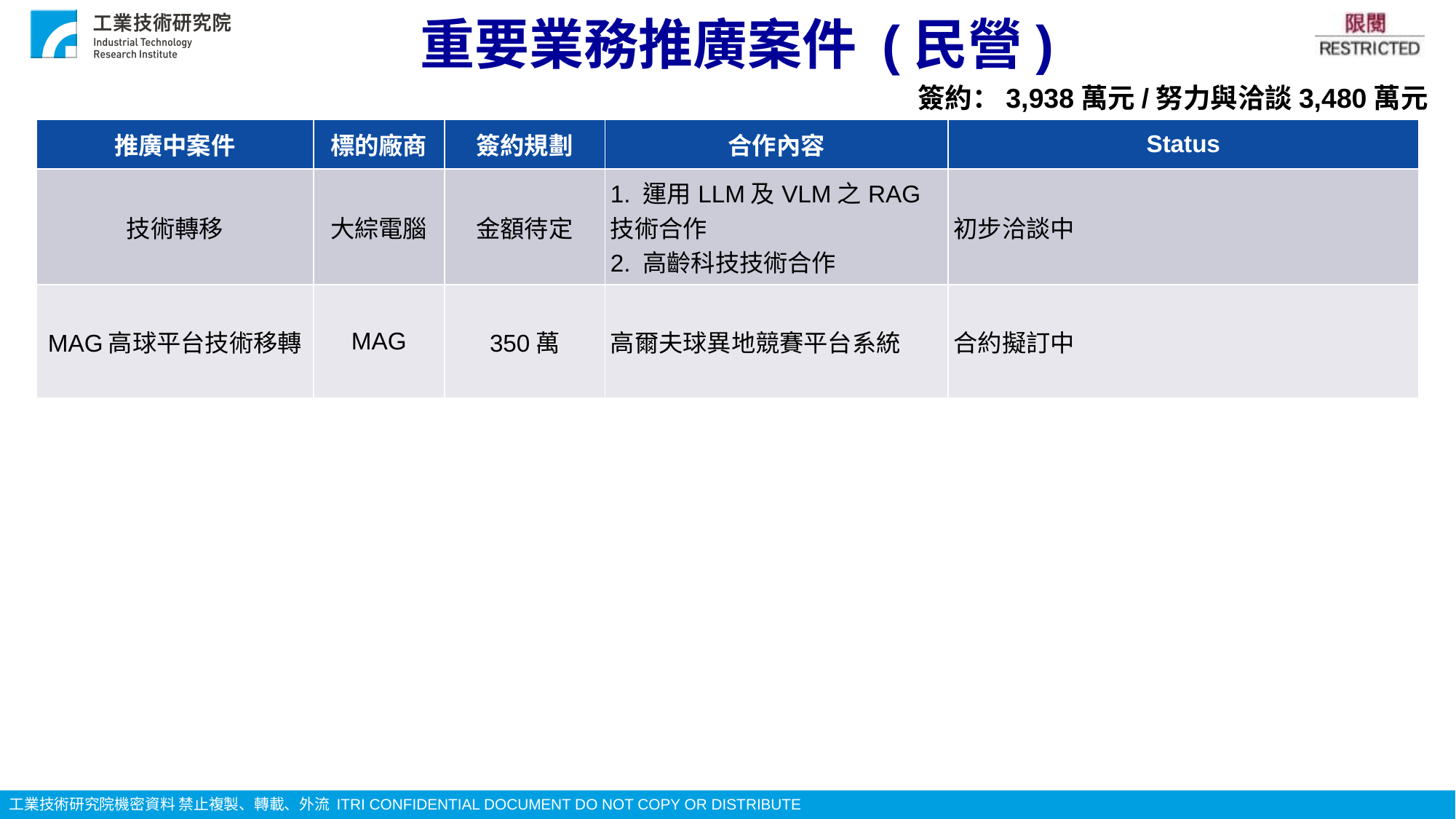

# 重要業務推廣案件 (民營)
簽約：3,938萬元/努力與洽談3,480萬元
| 推廣中案件 | 標的廠商 | 簽約規劃 | 合作內容 | Status |
| --- | --- | --- | --- | --- |
| 技術轉移 | 大綜電腦​ | 金額待定 | 1. 運用LLM及VLM之RAG技術合作 2. 高齡科技技術合作 | 初步洽談中 |
| MAG高球平台技術移轉 | MAG | 350萬 | 高爾夫球異地競賽平台系統 | 合約擬訂中 |